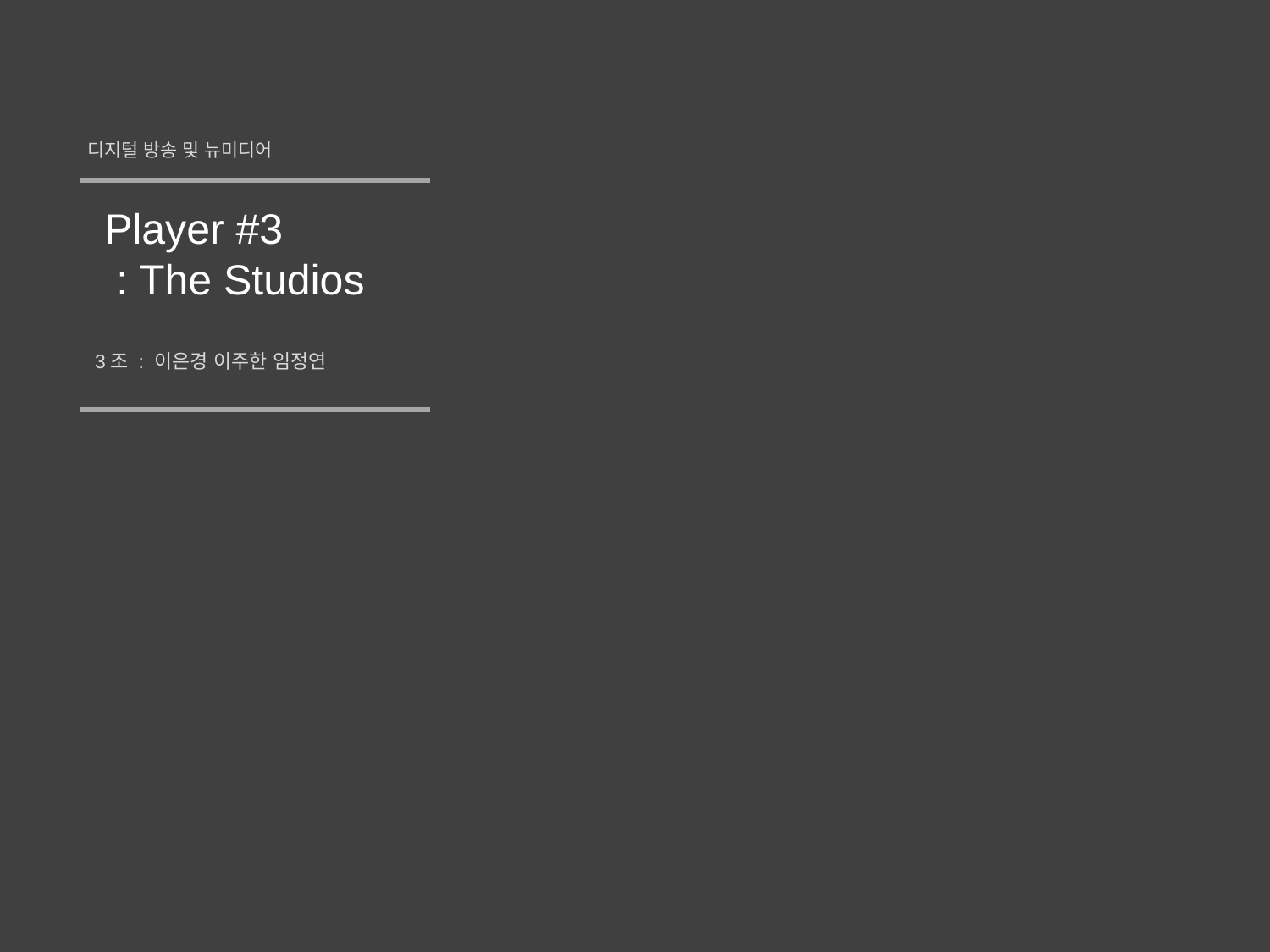

디지털 방송 및 뉴미디어
Player #3
 : The Studios
3조 : 이은경 이주한 임정연